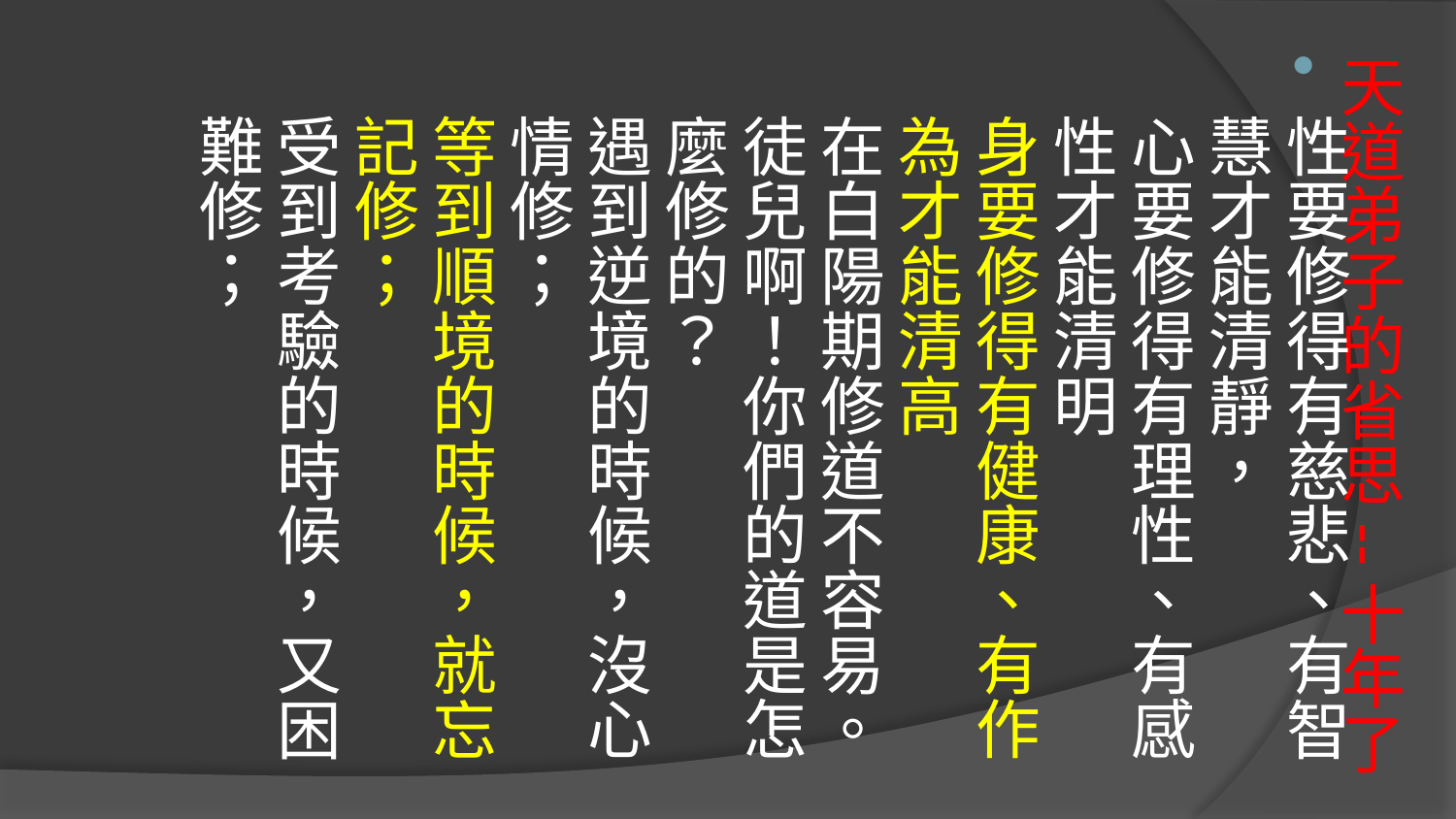

性要修得有慈悲、有智慧才能清靜，
心要修得有理性、有感性才能清明
身要修得有健康、有作為才能清高
在白陽期修道不容易。
徒兒啊！你們的道是怎麼修的？
遇到逆境的時候，沒心情修；
等到順境的時候，就忘記修；
受到考驗的時候，又困難修；
# 天道弟子的省思--十年了